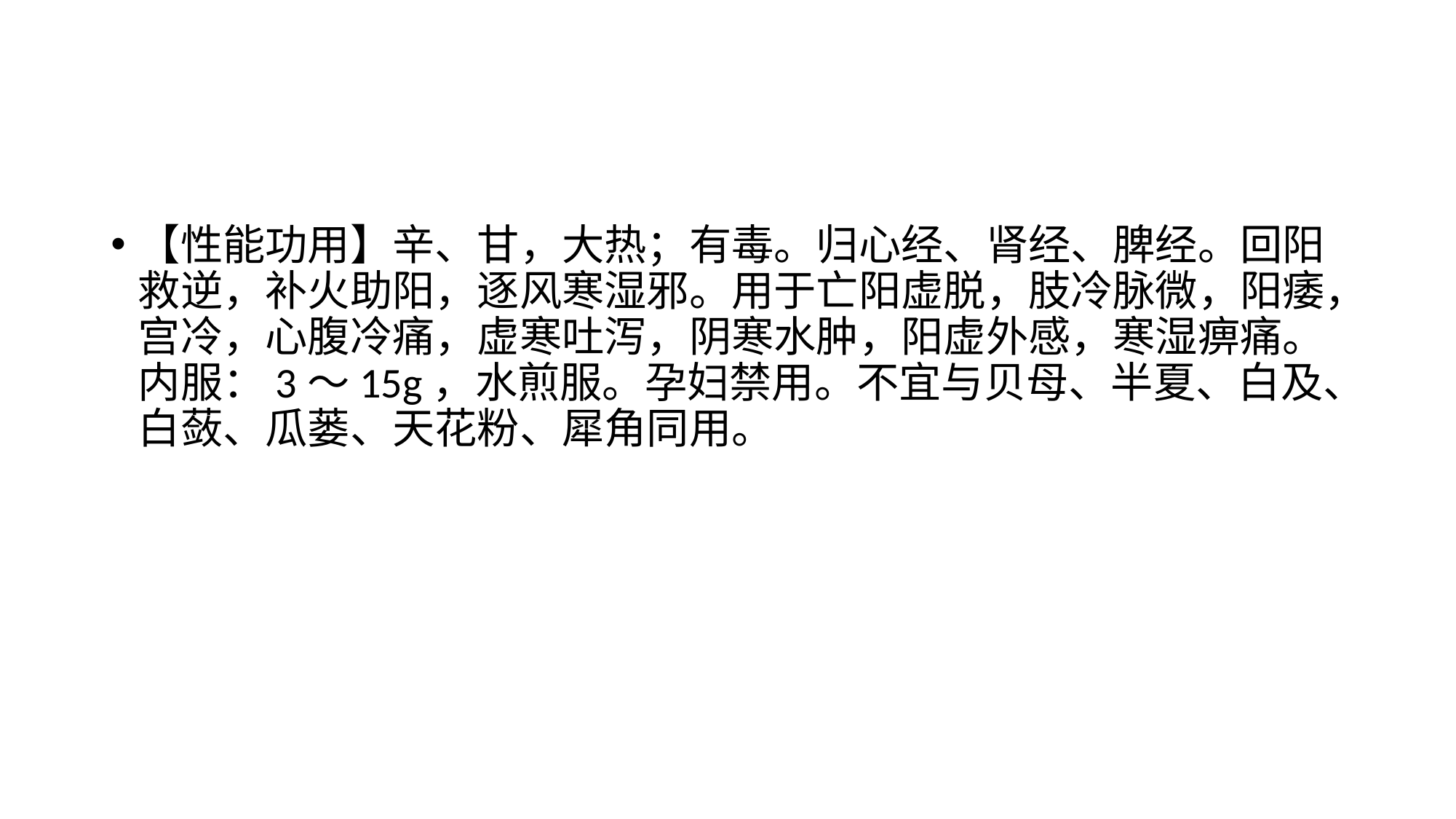

#
【性能功用】辛、甘，大热；有毒。归心经、肾经、脾经。回阳救逆，补火助阳，逐风寒湿邪。用于亡阳虚脱，肢冷脉微，阳痿，宫冷，心腹冷痛，虚寒吐泻，阴寒水肿，阳虚外感，寒湿痹痛。内服：3～15g，水煎服。孕妇禁用。不宜与贝母、半夏、白及、白蔹、瓜蒌、天花粉、犀角同用。